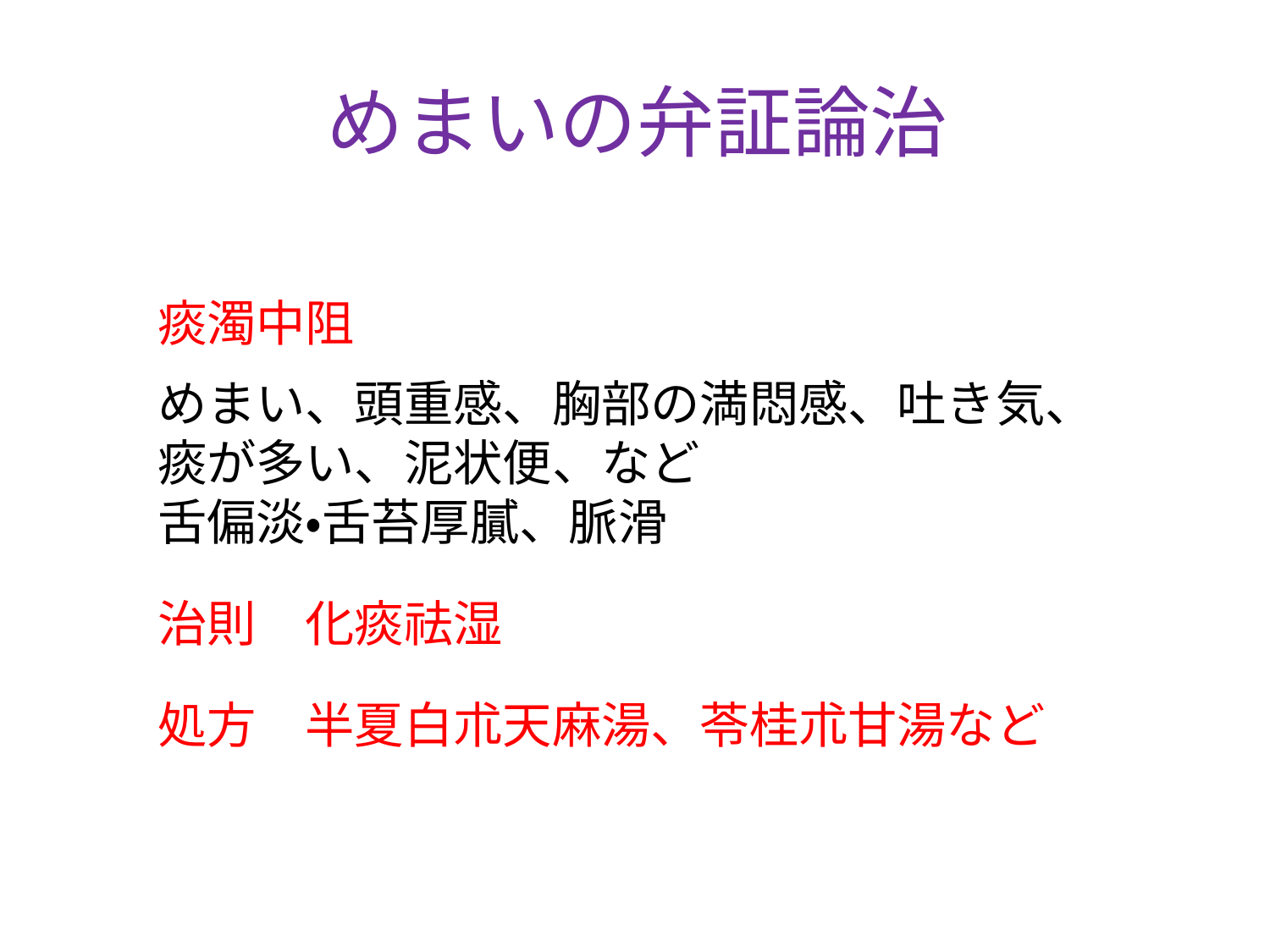

# めまいの弁証論治
痰濁中阻

めまい、頭重感、胸部の満悶感、吐き気、痰が多い、泥状便、など
舌偏淡・舌苔厚膩、脈滑

治則　化痰祛湿

処方　半夏白朮天麻湯、苓桂朮甘湯など